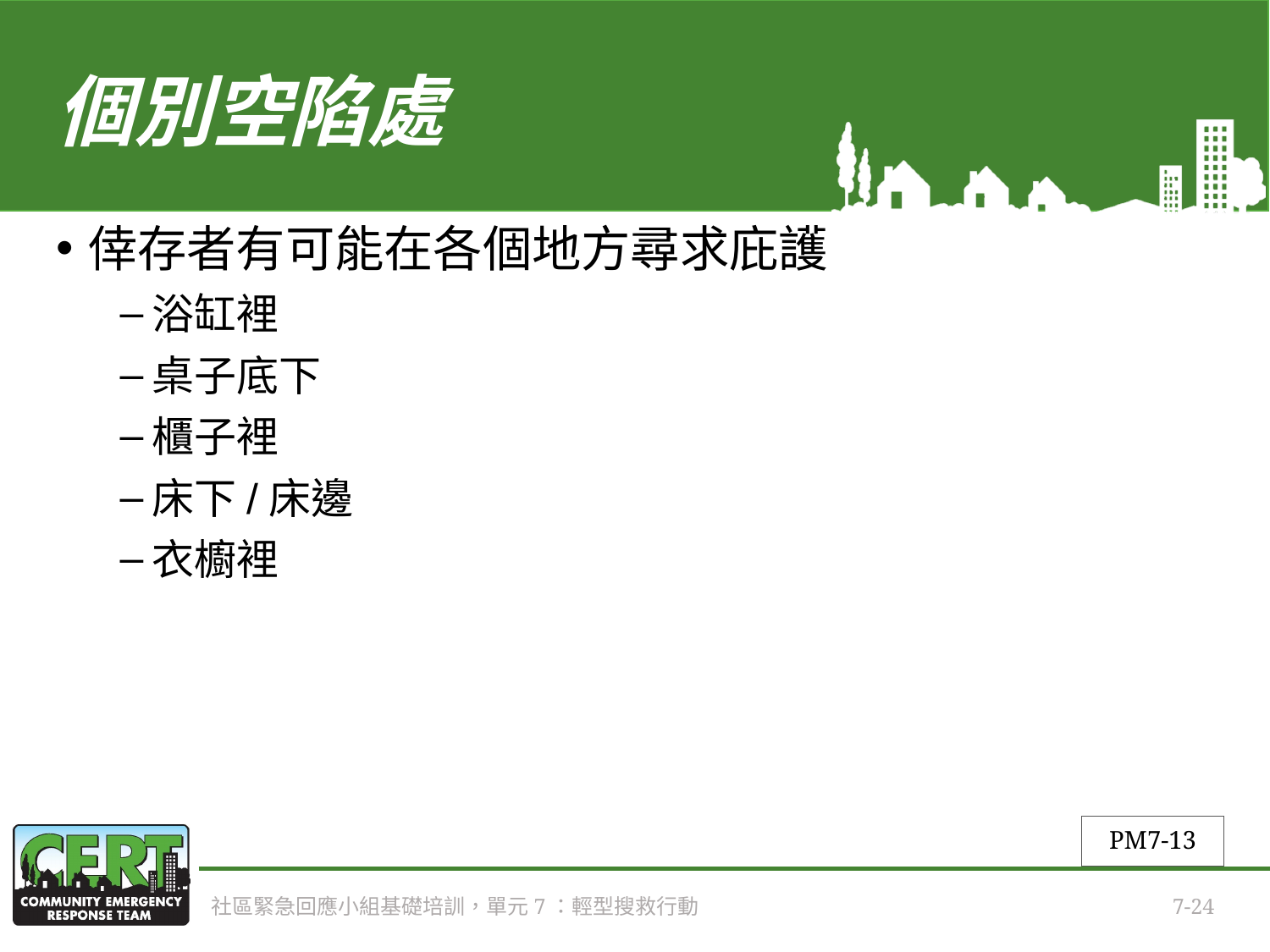

# 個別空陷處
倖存者有可能在各個地方尋求庇護
浴缸裡
桌子底下
櫃子裡
床下/床邊
衣櫥裡

PM7-13
社區緊急回應小組基礎培訓，單元7：輕型搜救行動
7-24